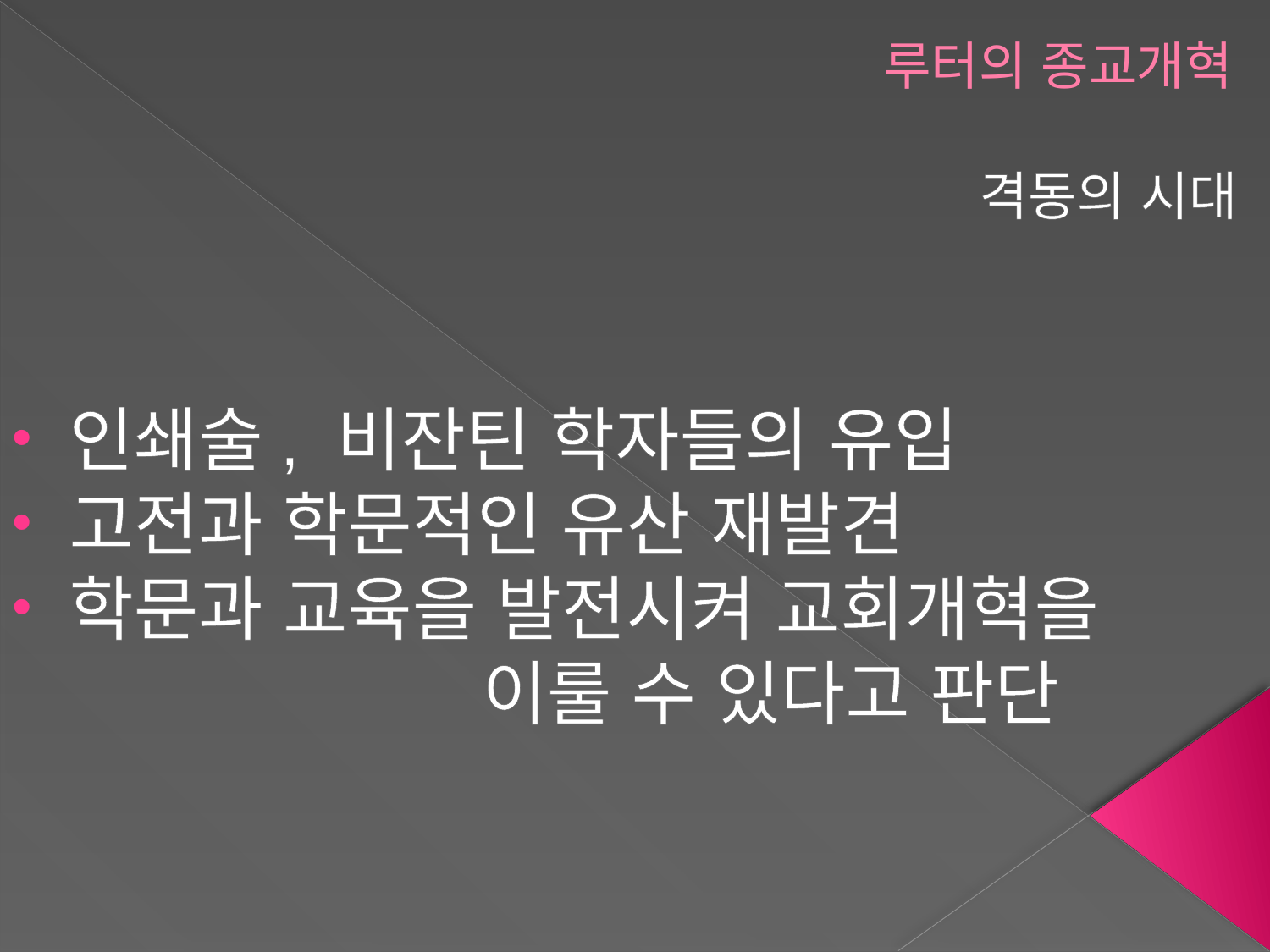

# 루터의 종교개혁
격동의 시대

 인쇄술, 비잔틴 학자들의 유입
 고전과 학문적인 유산 재발견
 학문과 교육을 발전시켜 교회개혁을
                       이룰 수 있다고 판단